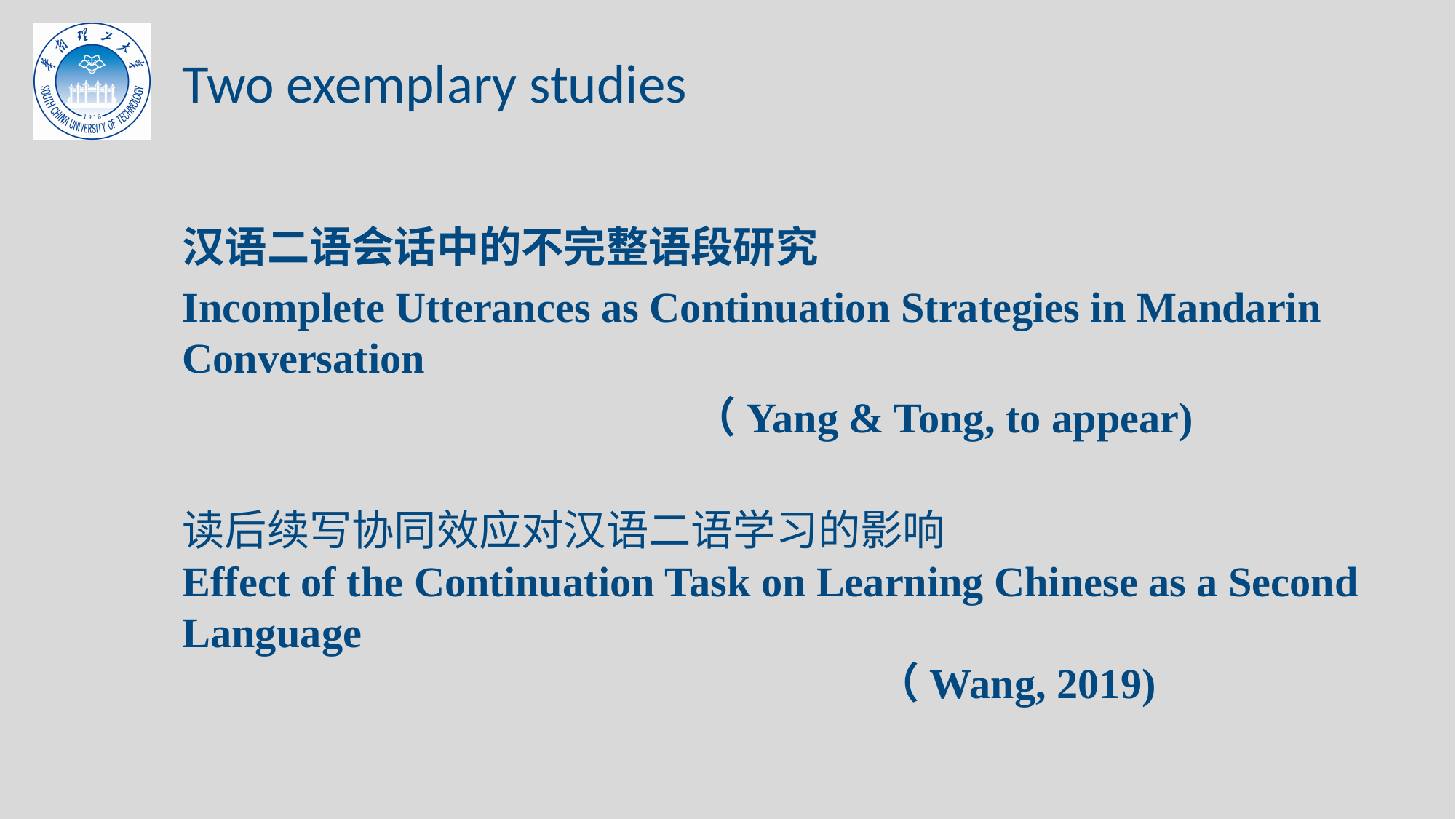

Two exemplary studies
汉语二语会话中的不完整语段研究
Incomplete Utterances as Continuation Strategies in Mandarin Conversation
                                                    （Yang & Tong, to appear)
读后续写协同效应对汉语二语学习的影响
Effect of the Continuation Task on Learning Chinese as a Second Language
                                                                       （Wang, 2019)